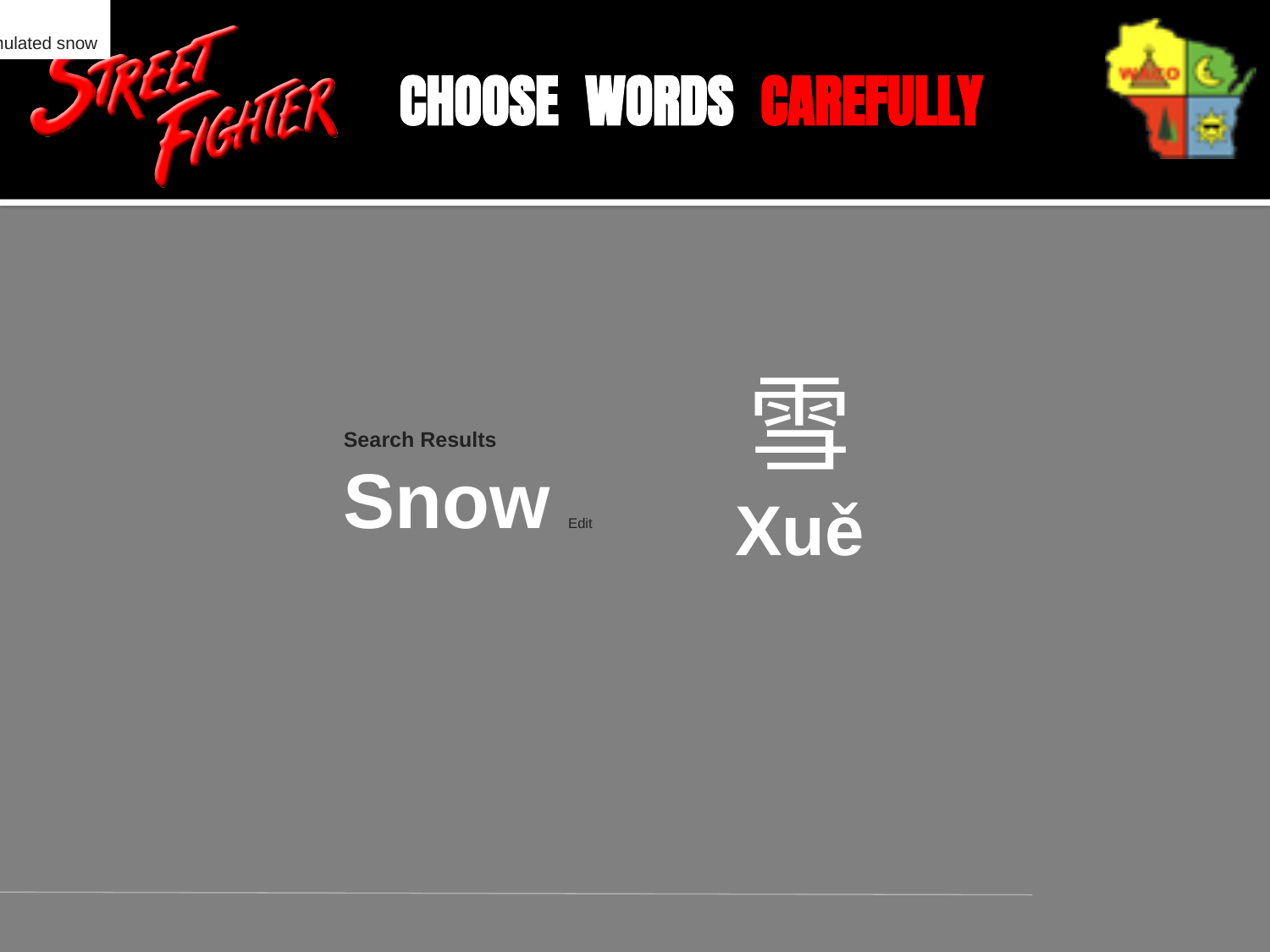

noun
雪
snow
積雪
snow, accumulated snow
CHOOSE  WORDS  CAREFULLY
雪
Xuě

Search Results
Snow Edit